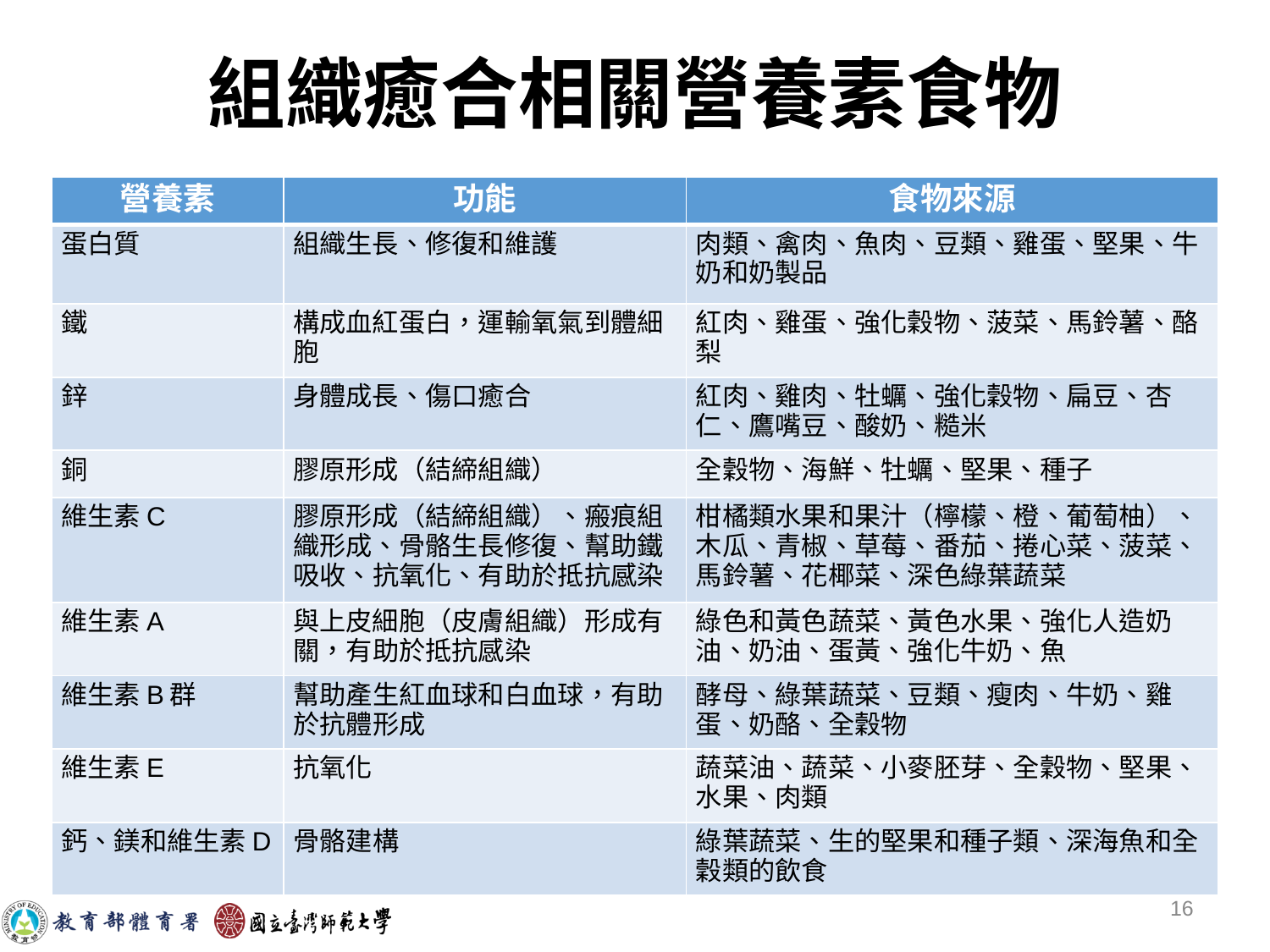

# 組織癒合相關營養素食物
| 營養素 | 功能 | 食物來源 |
| --- | --- | --- |
| 蛋白質 | 組織生長、修復和維護 | 肉類、禽肉、魚肉、豆類、雞蛋、堅果、牛奶和奶製品 |
| 鐵 | 構成血紅蛋白，運輸氧氣到體細胞 | 紅肉、雞蛋、強化穀物、菠菜、馬鈴薯、酪梨 |
| 鋅 | 身體成長、傷口癒合 | 紅肉、雞肉、牡蠣、強化穀物、扁豆、杏仁、鷹嘴豆、酸奶、糙米 |
| 銅 | 膠原形成（結締組織） | 全穀物、海鮮、牡蠣、堅果、種子 |
| 維生素C | 膠原形成（結締組織）、瘢痕組織形成、骨骼生長修復、幫助鐵吸收、抗氧化、有助於抵抗感染 | 柑橘類水果和果汁（檸檬、橙、葡萄柚）、木瓜、青椒、草莓、番茄、捲心菜、菠菜、馬鈴薯、花椰菜、深色綠葉蔬菜 |
| 維生素A | 與上皮細胞（皮膚組織）形成有關，有助於抵抗感染 | 綠色和黃色蔬菜、黃色水果、強化人造奶油、奶油、蛋黃、強化牛奶、魚 |
| 維生素B群 | 幫助產生紅血球和白血球，有助於抗體形成 | 酵母、綠葉蔬菜、豆類、瘦肉、牛奶、雞蛋、奶酪、全穀物 |
| 維生素E | 抗氧化 | 蔬菜油、蔬菜、小麥胚芽、全穀物、堅果、水果、肉類 |
| 鈣、鎂和維生素D | 骨骼建構 | 綠葉蔬菜、生的堅果和種子類、深海魚和全穀類的飲食 |

16